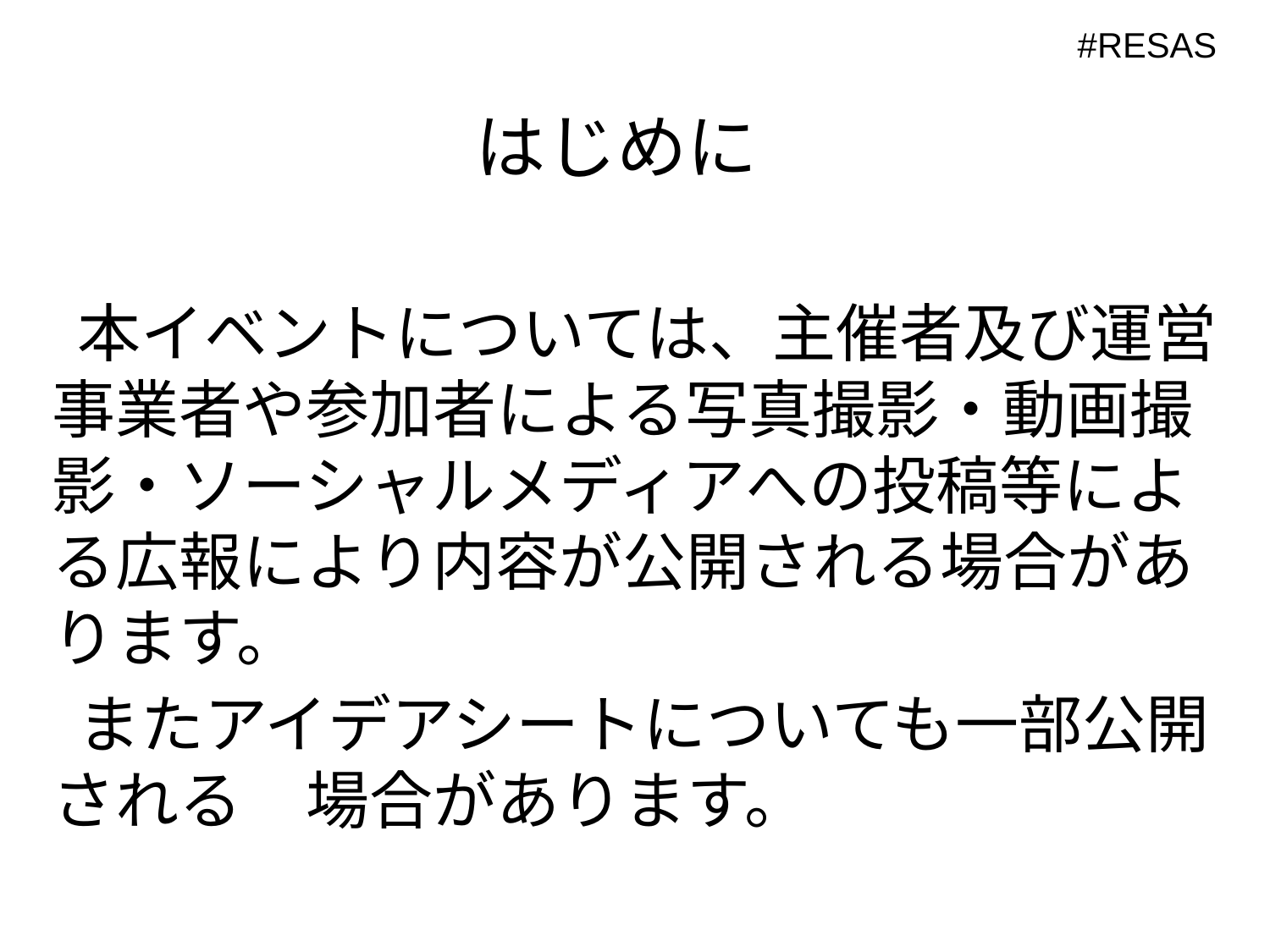

はじめに

　本イベントについては、主催者及び運営事業者や参加者による写真撮影・動画撮影・ソーシャルメディアへの投稿等による広報により内容が公開される場合があります。
　またアイデアシートについても一部公開される　場合があります。